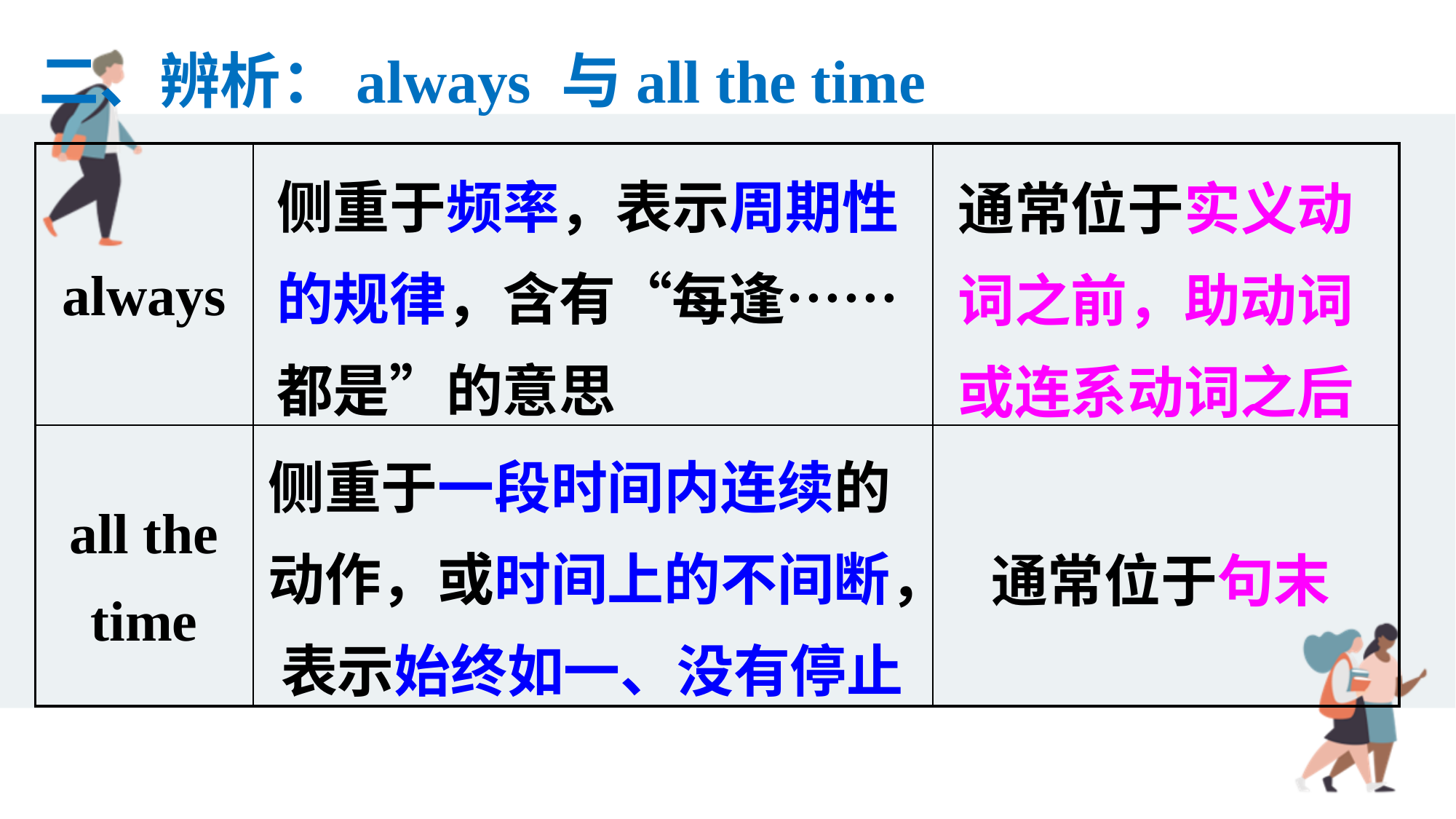

二、辨析：always 与all the time
侧重于频率，表示周期性的规律，含有“每逢……都是”的意思
| always |  |  |
| --- | --- | --- |
| all the time |  |  |
通常位于实义动词之前，助动词或连系动词之后
侧重于一段时间内连续的动作，或时间上的不间断， 表示始终如一、没有停止
通常位于句末